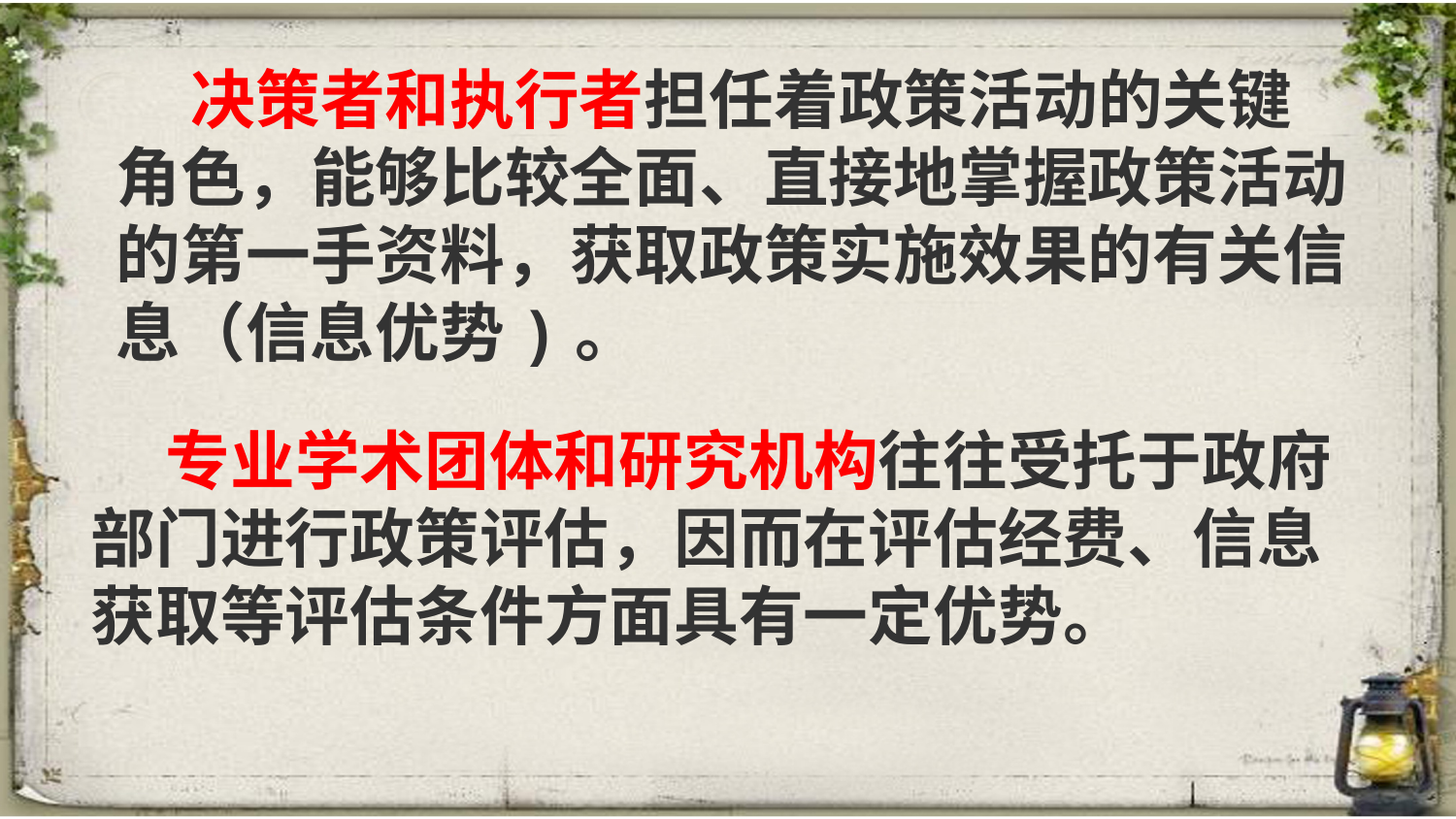

决策者和执行者担任着政策活动的关键角色，能够比较全面、直接地掌握政策活动的第一手资料，获取政策实施效果的有关信息（信息优势)。
    专业学术团体和研究机构往往受托于政府部门进行政策评估，因而在评估经费、信息获取等评估条件方面具有一定优势。